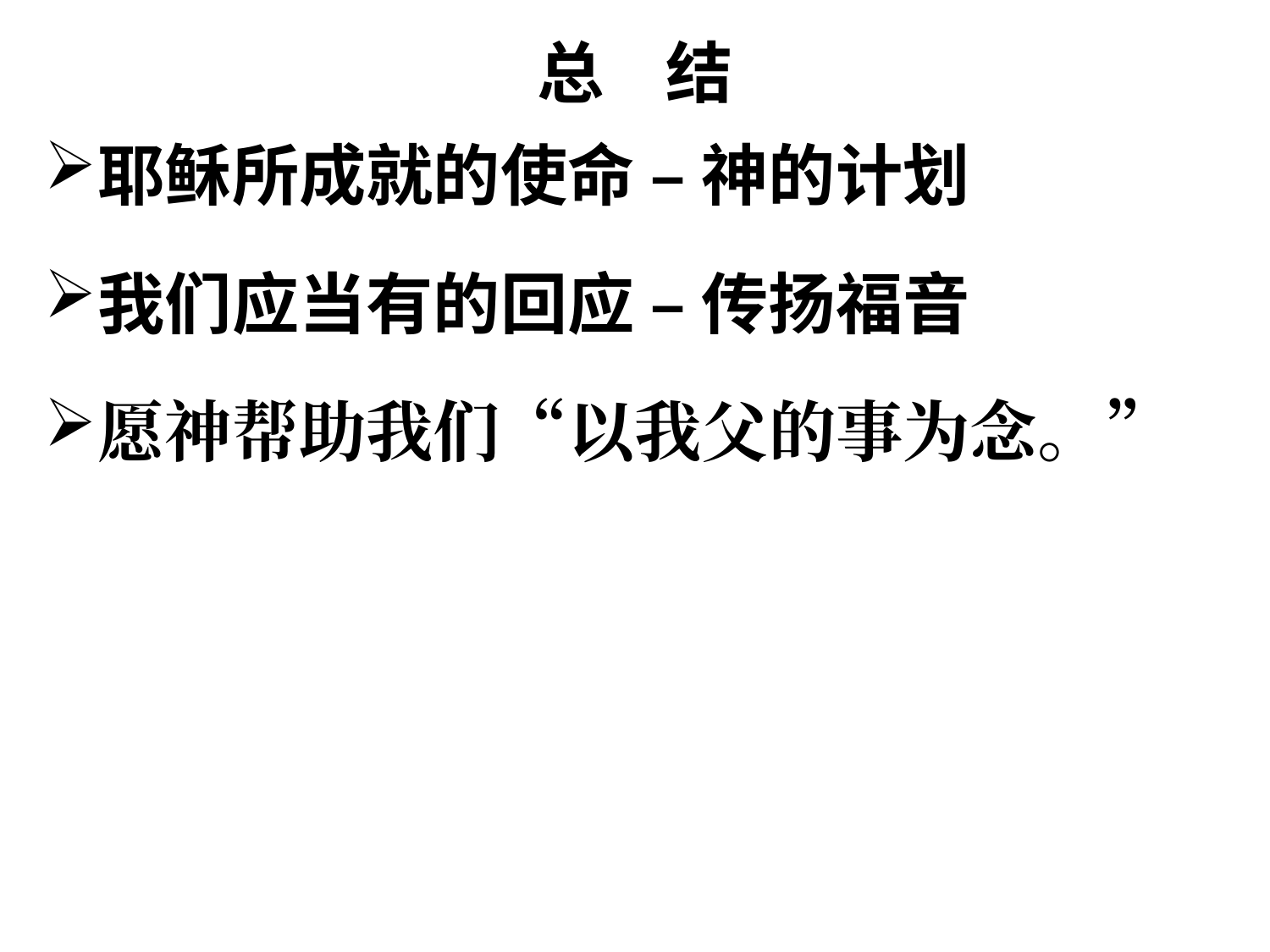

# 总    结
耶稣所成就的使命 – 神的计划

我们应当有的回应 – 传扬福音

愿神帮助我们“以我父的事为念。”